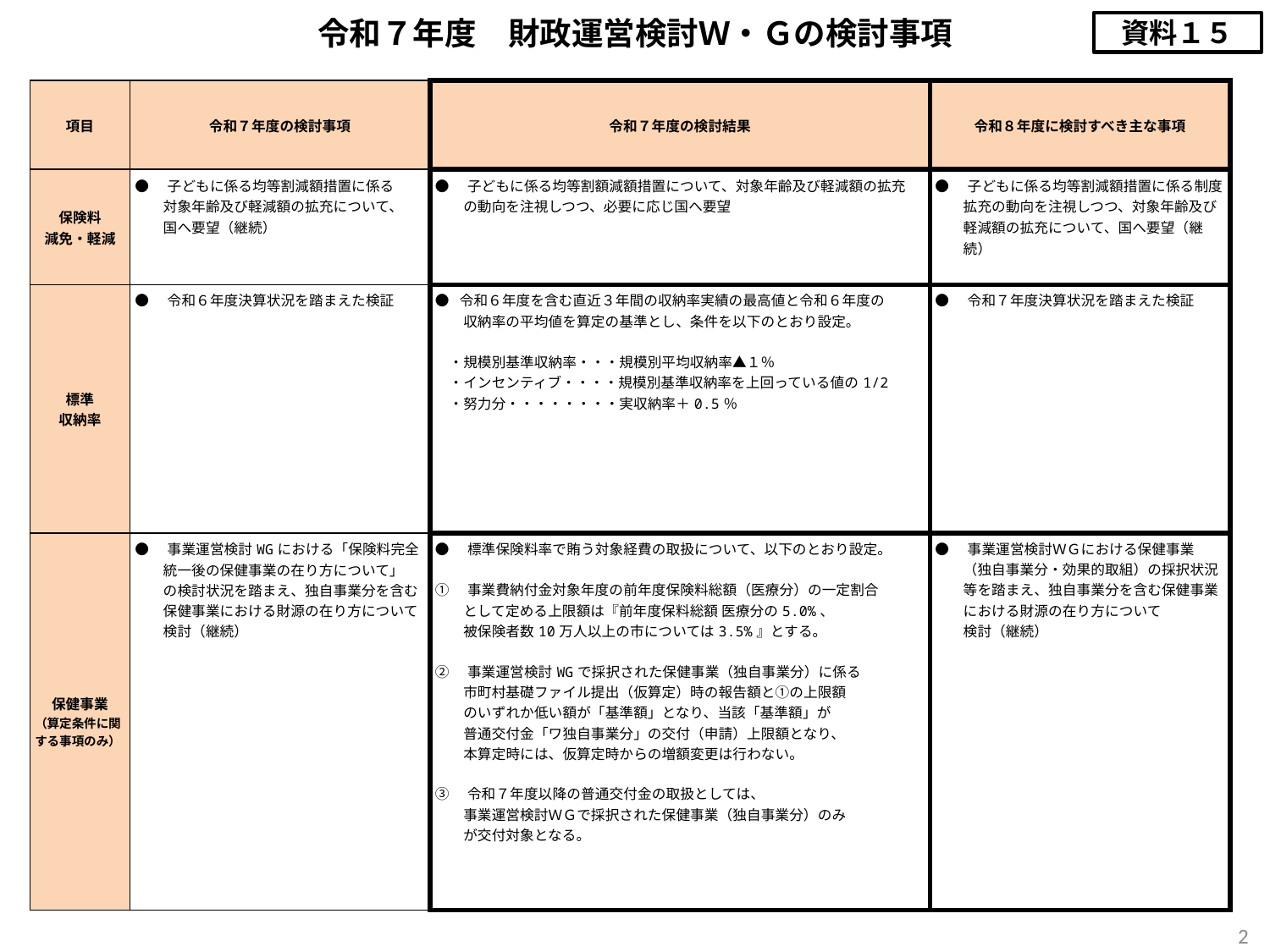

# 令和７年度　財政運営検討Ｗ・Ｇの検討事項
資料１５
| 項目 | 令和７年度の検討事項 | 令和７年度の検討結果 | 令和８年度に検討すべき主な事項 |
| --- | --- | --- | --- |
| 保険料 減免・軽減 | ●　子どもに係る均等割減額措置に係る 　　対象年齢及び軽減額の拡充について、 　　国へ要望（継続） | ●　子どもに係る均等割額減額措置について、対象年齢及び軽減額の拡充 　　の動向を注視しつつ、必要に応じ国へ要望 | ●　子どもに係る均等割減額措置に係る制度 　　拡充の動向を注視しつつ、対象年齢及び 　　軽減額の拡充について、国へ要望（継 　　続） |
| 標準 収納率 | ●　令和６年度決算状況を踏まえた検証 | ● 令和６年度を含む直近３年間の収納率実績の最高値と令和６年度の 　　収納率の平均値を算定の基準とし、条件を以下のとおり設定。 　 　・規模別基準収納率・・・規模別平均収納率▲１％ 　・インセンティブ・・・・規模別基準収納率を上回っている値の1/2 　・努力分・・・・・・・・実収納率＋0.5％ | ●　令和７年度決算状況を踏まえた検証 |
| 保健事業 （算定条件に関する事項のみ） | ●　事業運営検討WGにおける「保険料完全 　　統一後の保健事業の在り方について」 　　の検討状況を踏まえ、独自事業分を含む 　　保健事業における財源の在り方について 　　検討（継続） | ●　標準保険料率で賄う対象経費の取扱について、以下のとおり設定。 　　 ①　事業費納付金対象年度の前年度保険料総額（医療分）の一定割合 　　として定める上限額は『前年度保料総額 医療分の5.0%、 　　被保険者数10万人以上の市については3.5%』とする。 ②　事業運営検討WGで採択された保健事業（独自事業分）に係る 　　市町村基礎ファイル提出（仮算定）時の報告額と①の上限額 　　のいずれか低い額が「基準額」となり、当該「基準額」が 　　普通交付金「ワ独自事業分」の交付（申請）上限額となり、 　　本算定時には、仮算定時からの増額変更は行わない。 ③　令和７年度以降の普通交付金の取扱としては、 　　事業運営検討ＷＧで採択された保健事業（独自事業分）のみ 　　が交付対象となる。 | ●　事業運営検討ＷＧにおける保健事業 　　（独自事業分・効果的取組）の採択状況 　　等を踏まえ、独自事業分を含む保健事業 　　における財源の在り方について 　　検討（継続） |
2